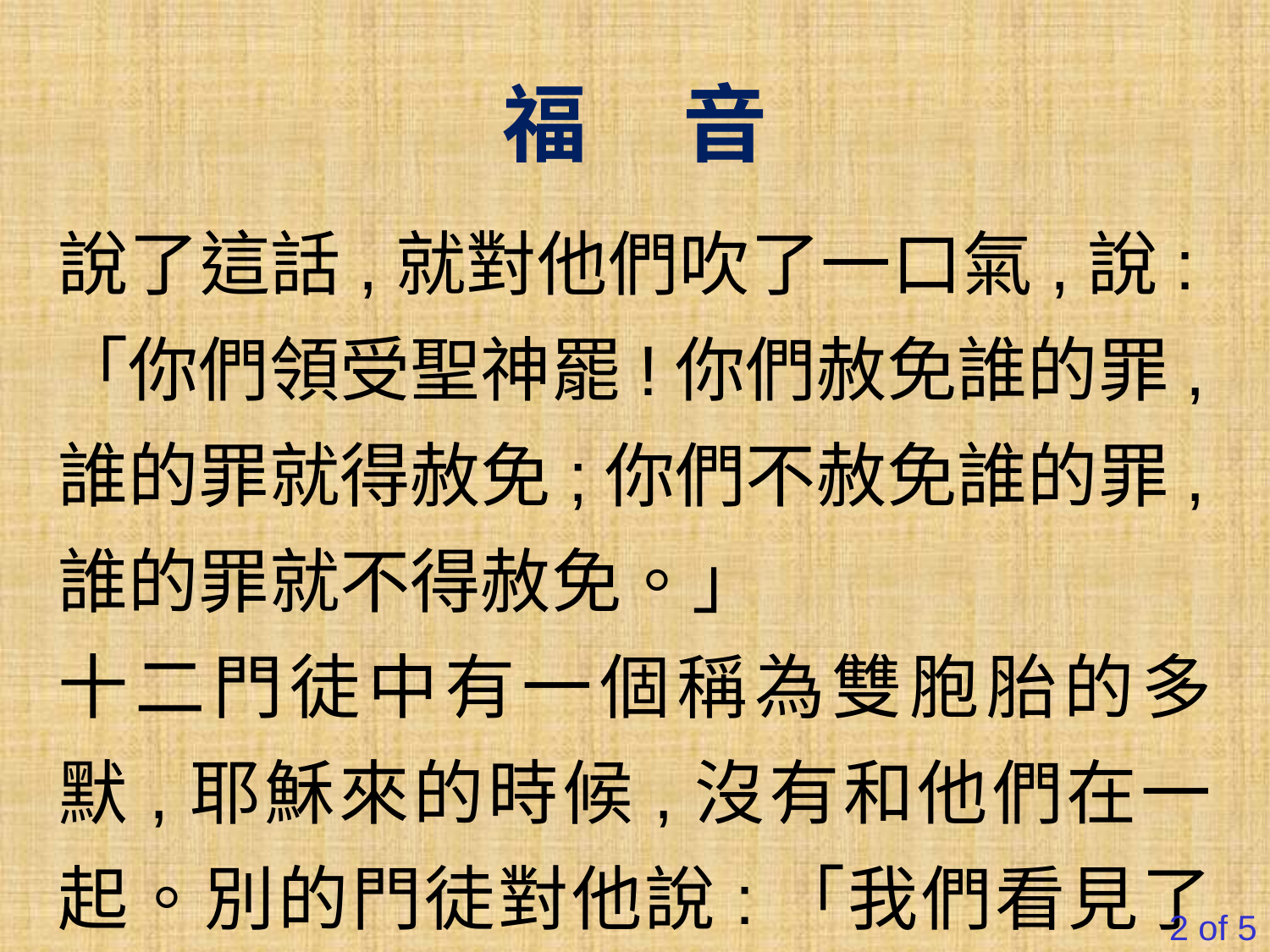

福     音

說了這話,就對他們吹了一口氣,說:「你們領受聖神罷!你們赦免誰的罪,誰的罪就得赦免;你們不赦免誰的罪,誰的罪就不得赦免。」
十二門徒中有一個稱為雙胞胎的多默,耶穌來的時候,沒有和他們在一起。別的門徒對他說:「我們看見了主。」
2 of 5